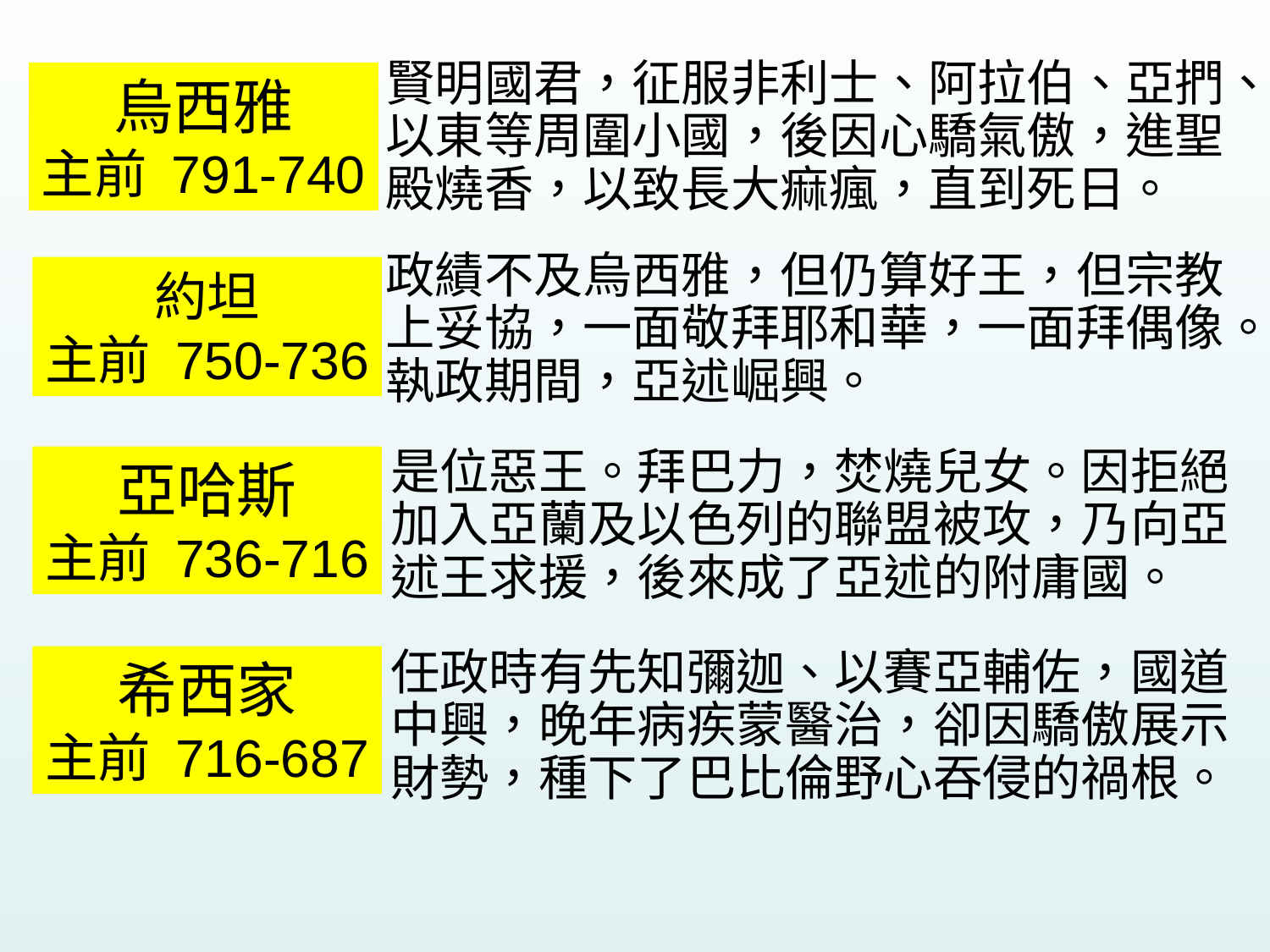

賢明國君，征服非利士、阿拉伯、亞捫、以東等周圍小國，後因心驕氣傲，進聖殿燒香，以致長大痲瘋，直到死日。
烏西雅
主前 791-740
政績不及烏西雅，但仍算好王，但宗教上妥協，一面敬拜耶和華，一面拜偶像。
執政期間，亞述崛興。
約坦
主前 750-736
是位惡王。拜巴力，焚燒兒女。因拒絕
加入亞蘭及以色列的聯盟被攻，乃向亞
述王求援，後來成了亞述的附庸國。
亞哈斯
主前 736-716
任政時有先知彌迦、以賽亞輔佐，國道
中興，晚年病疾蒙醫治，卻因驕傲展示
財勢，種下了巴比倫野心吞侵的禍根。
希西家
主前 716-687